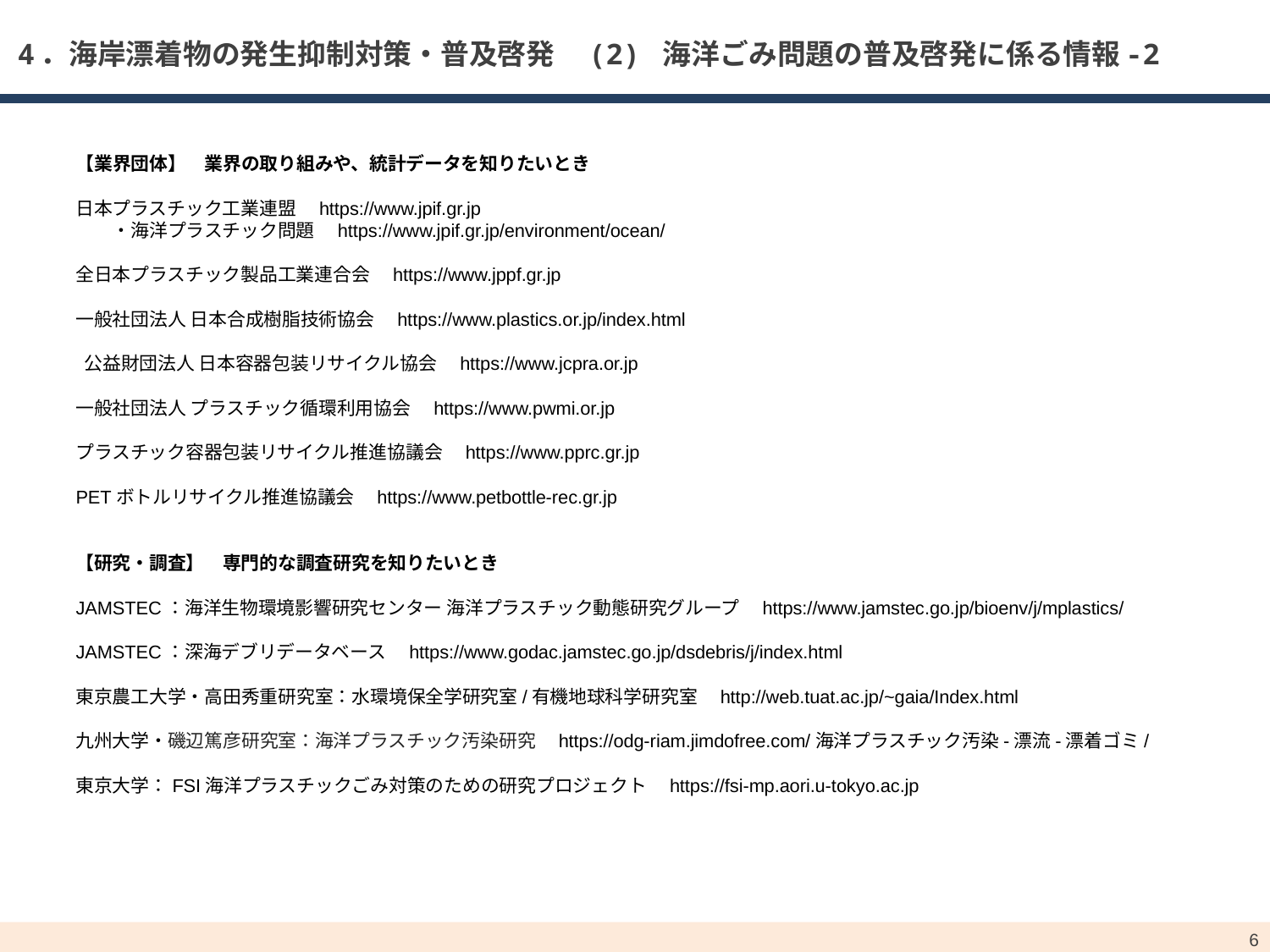

# 4．海岸漂着物の発生抑制対策・普及啓発　(2) 海洋ごみ問題の普及啓発に係る情報-2
【業界団体】　業界の取り組みや、統計データを知りたいとき

日本プラスチック工業連盟　https://www.jpif.gr.jp
　　・海洋プラスチック問題　https://www.jpif.gr.jp/environment/ocean/
全日本プラスチック製品工業連合会　https://www.jppf.gr.jp

一般社団法人 日本合成樹脂技術協会　https://www.plastics.or.jp/index.html
 公益財団法人 日本容器包装リサイクル協会　https://www.jcpra.or.jp
一般社団法人 プラスチック循環利用協会　https://www.pwmi.or.jp

プラスチック容器包装リサイクル推進協議会　https://www.pprc.gr.jp

PETボトルリサイクル推進協議会　https://www.petbottle-rec.gr.jp

【研究・調査】　専門的な調査研究を知りたいとき

JAMSTEC：海洋生物環境影響研究センター 海洋プラスチック動態研究グループ　https://www.jamstec.go.jp/bioenv/j/mplastics/

JAMSTEC：深海デブリデータベース　https://www.godac.jamstec.go.jp/dsdebris/j/index.html

東京農工大学・高田秀重研究室：水環境保全学研究室/有機地球科学研究室　http://web.tuat.ac.jp/~gaia/Index.html

九州大学・磯辺篤彦研究室：海洋プラスチック汚染研究　https://odg-riam.jimdofree.com/海洋プラスチック汚染-漂流-漂着ゴミ/

東京大学：FSI海洋プラスチックごみ対策のための研究プロジェクト　https://fsi-mp.aori.u-tokyo.ac.jp